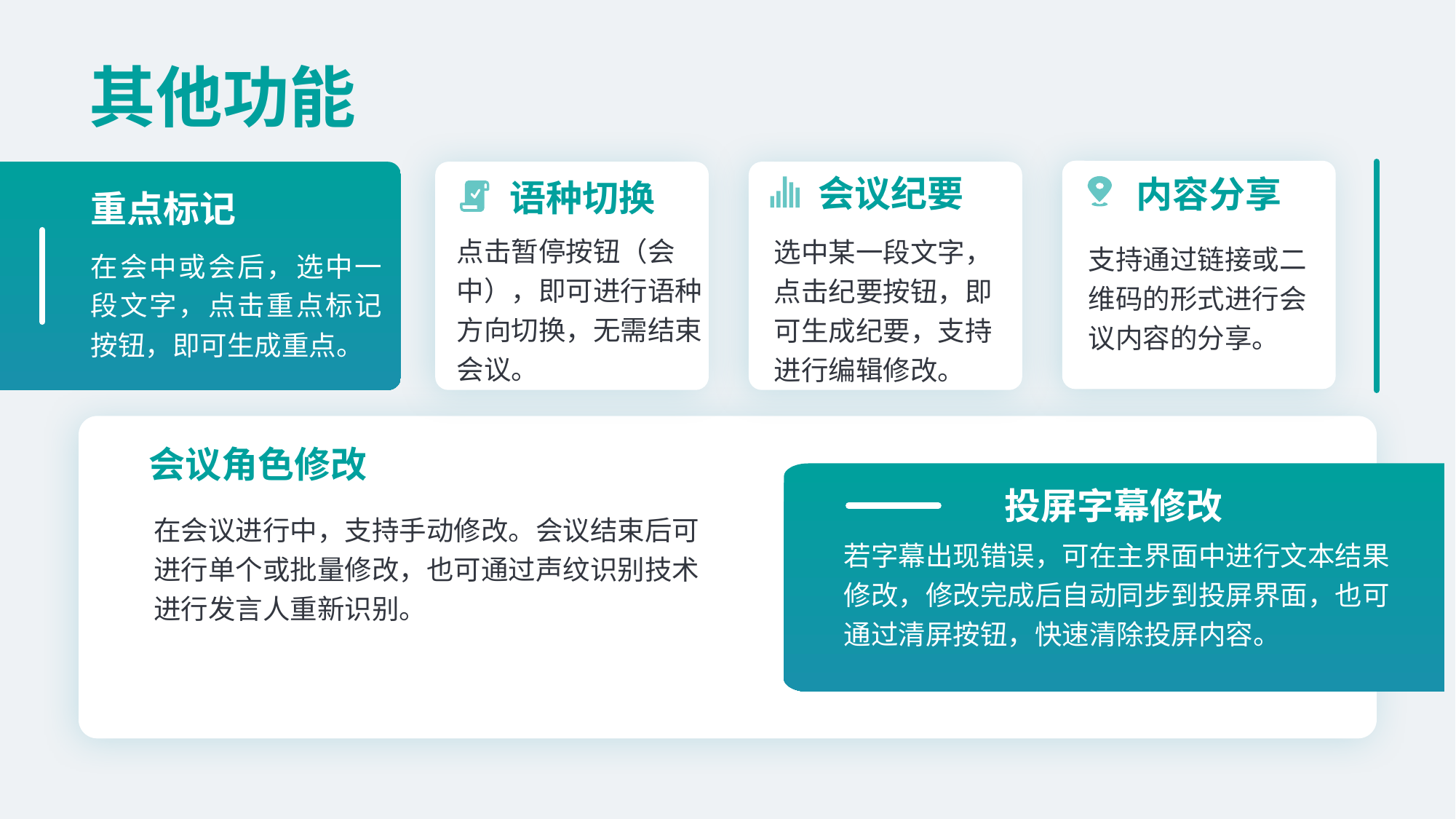

其他功能

内容分享

支持通过链接或二维码的形式进行会议内容的分享。

重点标记
在会中或会后，选中一段文字，点击重点标记按钮，即可生成重点。

语种切换

点击暂停按钮（会中），即可进行语种方向切换，无需结束会议。

会议纪要

选中某一段文字，点击纪要按钮，即可生成纪要，支持进行编辑修改。

### Chart

| Category |
|---|
会议角色修改

投屏字幕修改
在会议进行中，支持手动修改。会议结束后可进行单个或批量修改，也可通过声纹识别技术进行发言人重新识别。
若字幕出现错误，可在主界面中进行文本结果修改，修改完成后自动同步到投屏界面，也可通过清屏按钮，快速清除投屏内容。